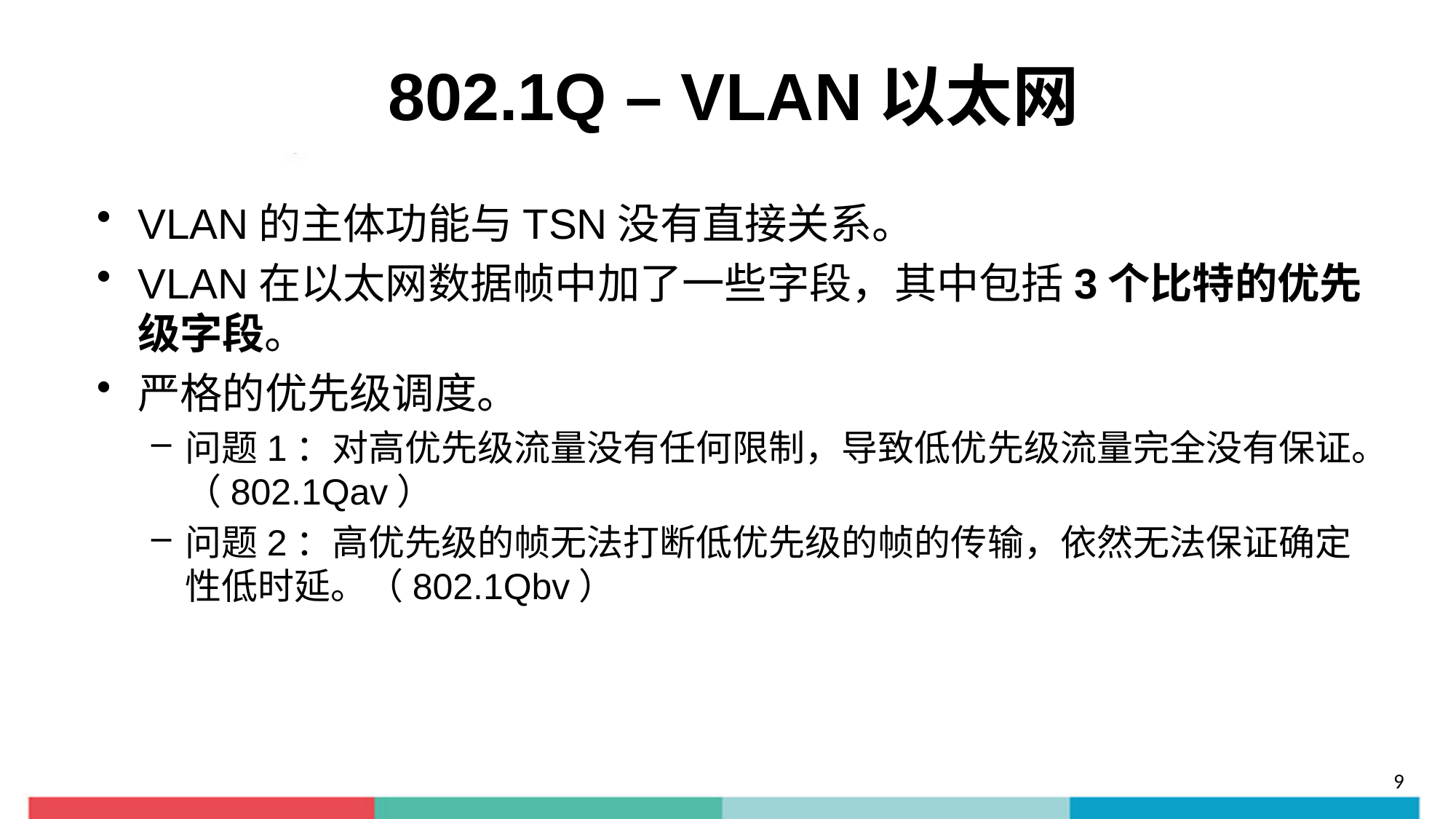

# 802.1Q – VLAN以太网
VLAN的主体功能与TSN没有直接关系。
VLAN在以太网数据帧中加了一些字段，其中包括3个比特的优先级字段。
严格的优先级调度。
问题1：对高优先级流量没有任何限制，导致低优先级流量完全没有保证。（802.1Qav）
问题2：高优先级的帧无法打断低优先级的帧的传输，依然无法保证确定性低时延。（802.1Qbv）
9